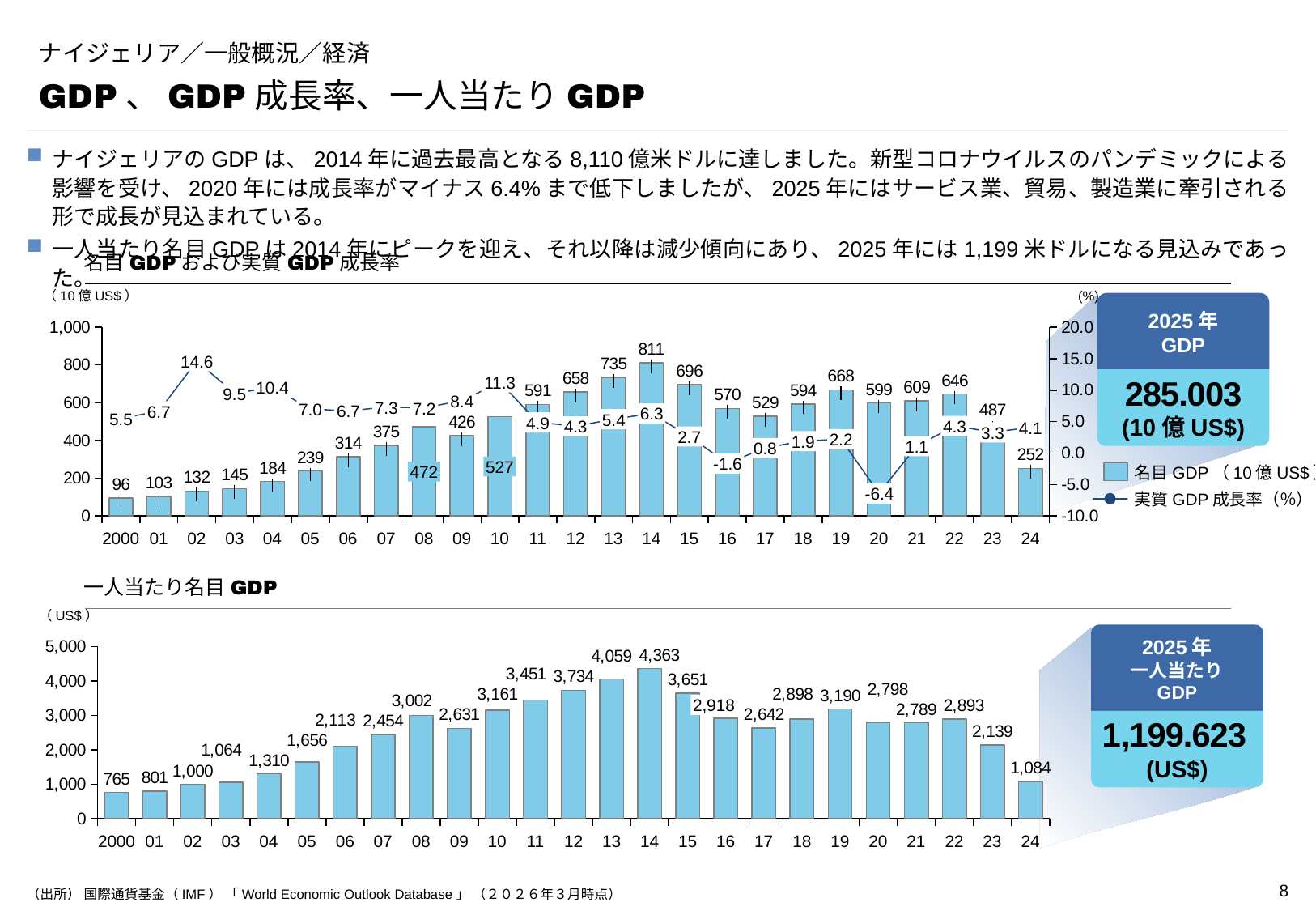

# ナイジェリア／一般概況／経済
GDP、GDP成長率、一人当たりGDP
ナイジェリアのGDPは、2014年に過去最高となる8,110億米ドルに達しました。新型コロナウイルスのパンデミックによる影響を受け、2020年には成長率がマイナス6.4%まで低下しましたが、2025年にはサービス業、貿易、製造業に牽引される形で成長が見込まれている。
一人当たり名目GDPは2014年にピークを迎え、それ以降は減少傾向にあり、2025年には1,199米ドルになる見込みであった。
名目GDPおよび実質GDP成長率
（10億US$）
(%)
2025年
GDP

### Chart

| Category |  |  |
|---|---|---|
14.6
285.003
(10億US$)
11.3
10.4
9.5
8.4
7.3
7.2
7.0
6.7
6.7
6.3
5.5
5.4
4.9
4.3
4.3
4.1
3.3
2.7
2.2
1.9
1.1
0.8
-1.6
527
472
名目GDP（10億US$）

-6.4
実質GDP成長率（％）

2000
01
02
03
04
05
06
07
08
09
10
11
12
13
14
15
16
17
18
19
20
21
22
23
24
一人当たり名目GDP
（US$）

### Chart

| Category |  |
|---|---|
2025年
一人当たり
GDP

2,918
1,199.623
(US$)
2000
01
02
03
04
05
06
07
08
09
10
11
12
13
14
15
16
17
18
19
20
21
22
23
24
（出所） 国際通貨基金（IMF） 「World Economic Outlook Database」 （２０２６年３月時点）